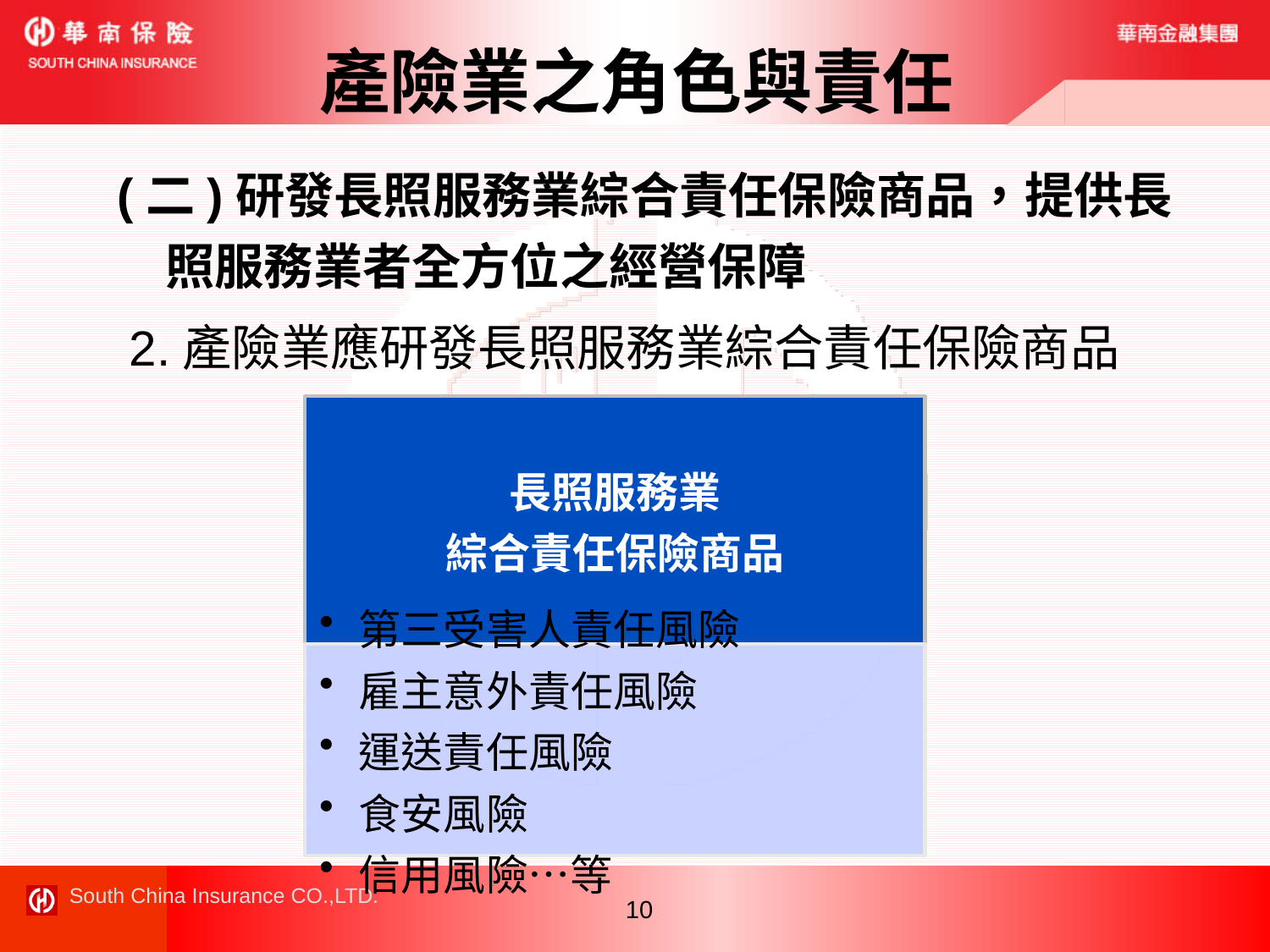

# 產險業之角色與責任
(二)研發長照服務業綜合責任保險商品，提供長照服務業者全方位之經營保障
 2.產險業應研發長照服務業綜合責任保險商品

長照服務業
綜合責任保險商品
第三受害人責任風險
雇主意外責任風險
運送責任風險
食安風險
信用風險…等
10